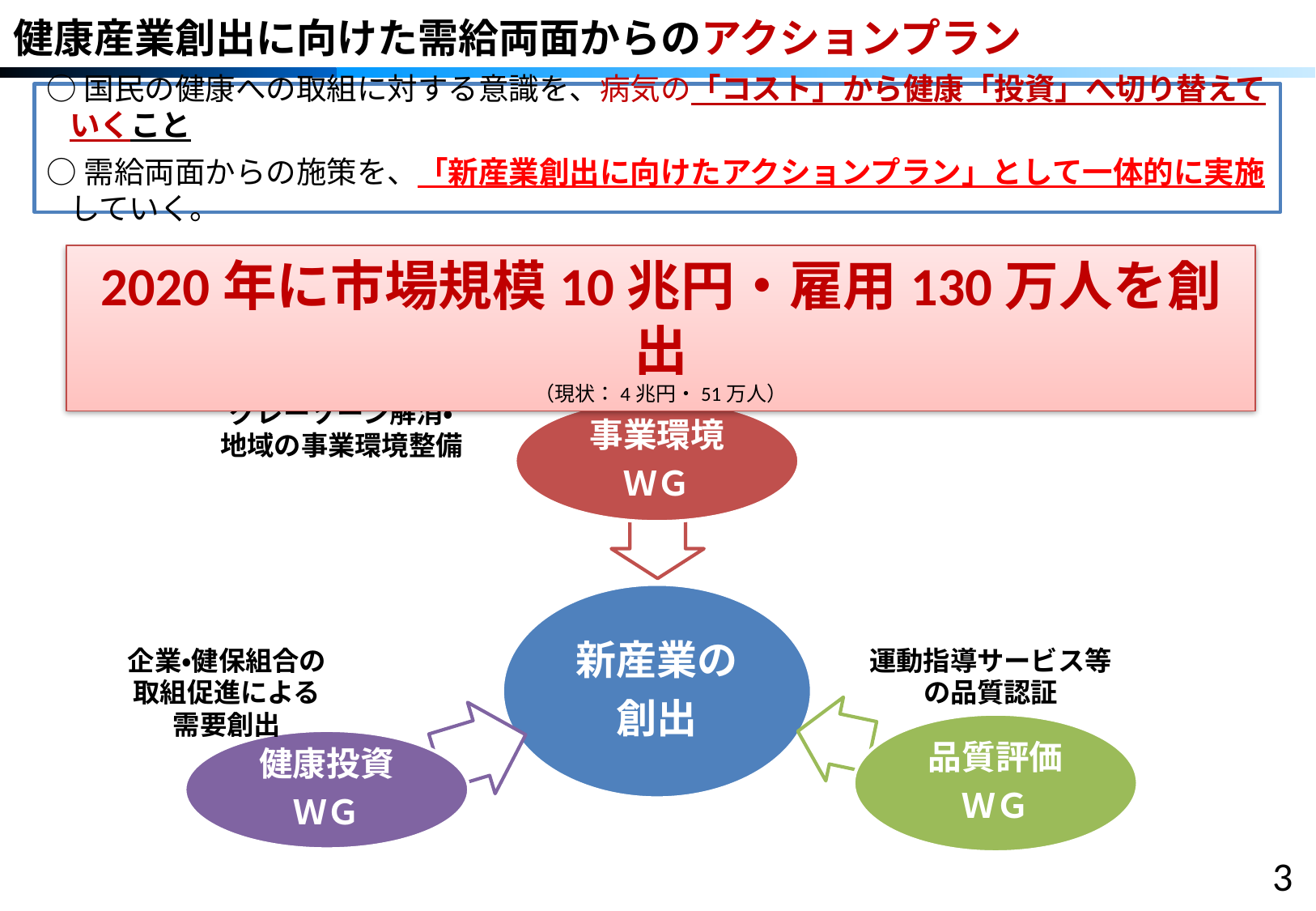

健康産業創出に向けた需給両面からのアクションプラン

○国民の健康への取組に対する意識を、病気の「コスト」から健康「投資」へ切り替えていくこと
○需給両面からの施策を、「新産業創出に向けたアクションプラン」として一体的に実施していく。
2020年に市場規模10兆円・雇用130万人を創出
（現状：4兆円・51万人）
新産業の
創出

事業環境
ＷＧ

品質評価
ＷＧ

健康投資
ＷＧ
グレーゾーン解消・
地域の事業環境整備
運動指導サービス等
の品質認証
企業・健保組合の
取組促進による
需要創出
3